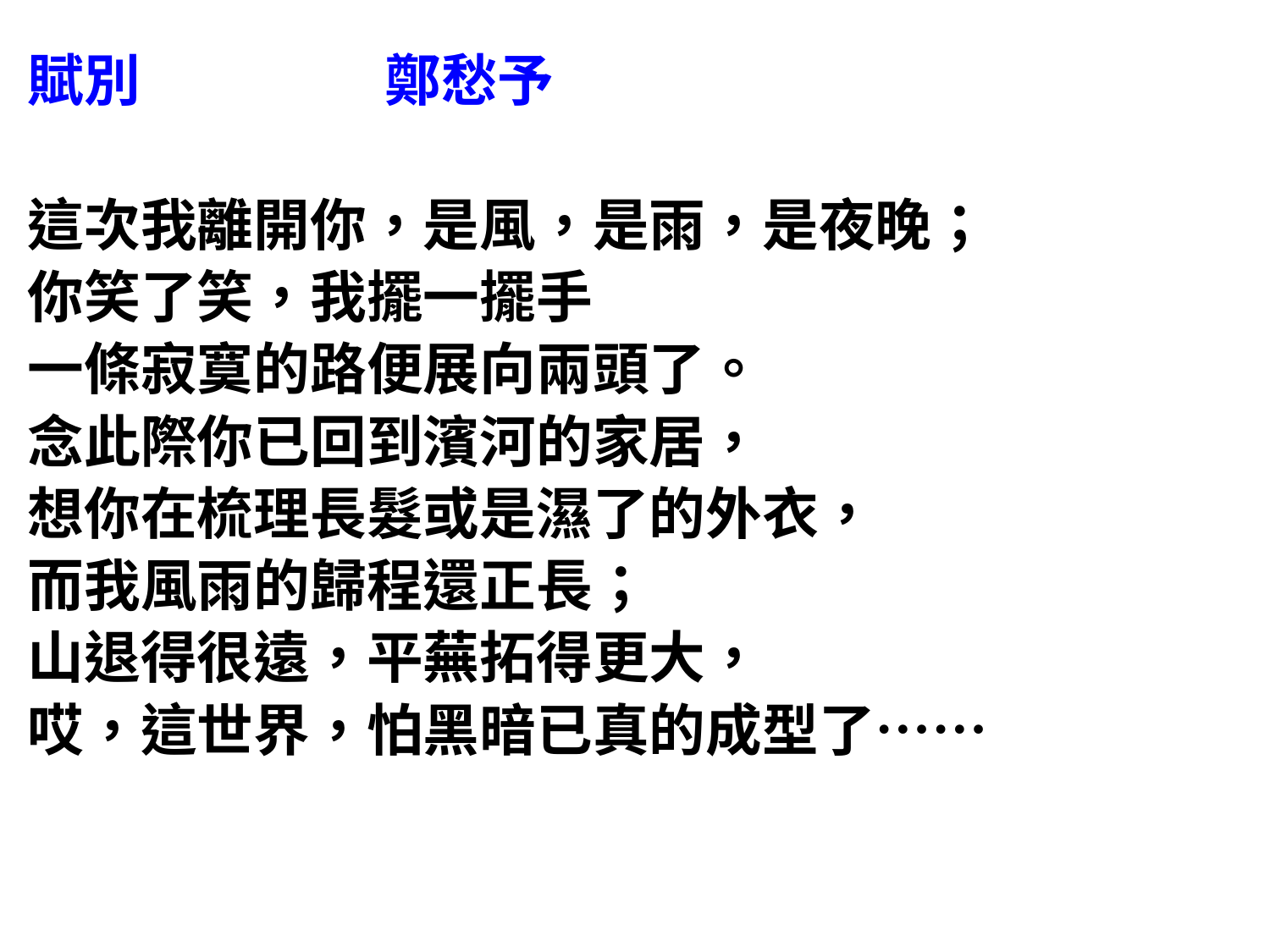

藉蓮（荷）抒發愛情
賦別                   鄭愁予

這次我離開你，是風，是雨，是夜晚；
你笑了笑，我擺一擺手
一條寂寞的路便展向兩頭了。
念此際你已回到濱河的家居，
想你在梳理長髮或是濕了的外衣，
而我風雨的歸程還正長；
山退得很遠，平蕪拓得更大，
哎，這世界，怕黑暗已真的成型了……